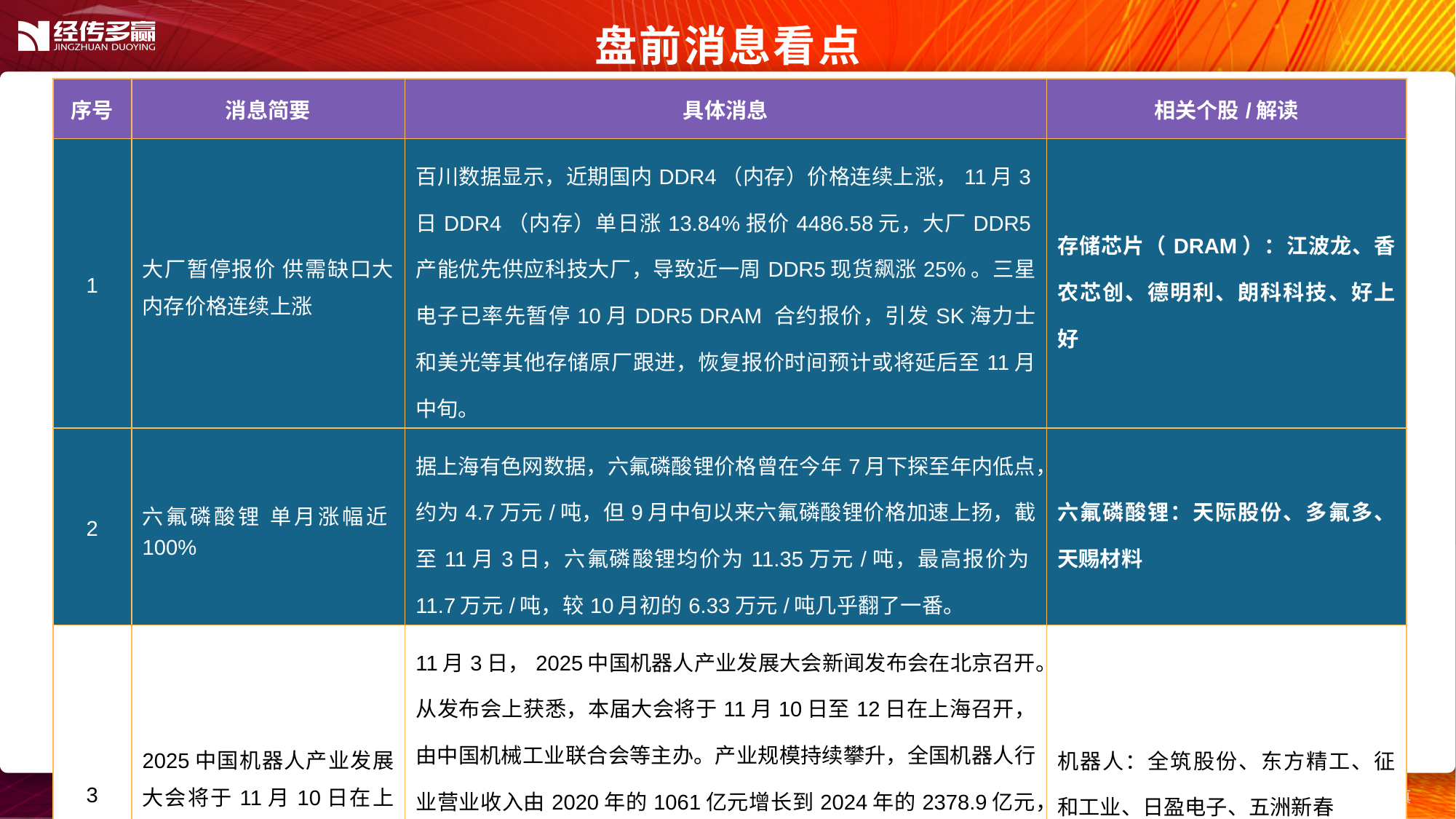

盘前消息看点
| 序号 | 消息简要 | 具体消息 | 相关个股/解读 |
| --- | --- | --- | --- |
| 1 | 大厂暂停报价 供需缺口大内存价格连续上涨 | 百川数据显示，近期国内DDR4（内存）价格连续上涨，11月3日DDR4（内存）单日涨13.84%报价4486.58元，大厂DDR5产能优先供应科技大厂，导致近一周DDR5现货飙涨25%。三星电子已率先暂停10月DDR5 DRAM 合约报价，引发SK海力士和美光等其他存储原厂跟进，恢复报价时间预计或将延后至11月中旬。 | 存储芯片（DRAM）：江波龙、香农芯创、德明利、朗科科技、好上好 |
| 2 | 六氟磷酸锂 单月涨幅近100% | 据上海有色网数据，六氟磷酸锂价格曾在今年7月下探至年内低点，约为4.7万元/吨，但9月中旬以来六氟磷酸锂价格加速上扬，截至11月3日，六氟磷酸锂均价为11.35万元/吨，最高报价为11.7万元/吨，较10月初的6.33万元/吨几乎翻了一番。 | 六氟磷酸锂：天际股份、多氟多、天赐材料 |
| 3 | 2025中国机器人产业发展大会将于11月10日在上海举办 | 11月3日，2025中国机器人产业发展大会新闻发布会在北京召开。从发布会上获悉，本届大会将于11月10日至12日在上海召开，由中国机械工业联合会等主办。产业规模持续攀升，全国机器人行业营业收入由2020年的1061亿元增长到2024年的2378.9亿元，实现翻番。今年前三季度，行业营收同比增长29.5%，工业机器人产量达59.5万台，服务机器人产量达1350万套，均已超2024年全年产量。 | 机器人：全筑股份、东方精工、征和工业、日盈电子、五洲新春 |
| 4 |  |  |  |
| 5 |  |  |  |